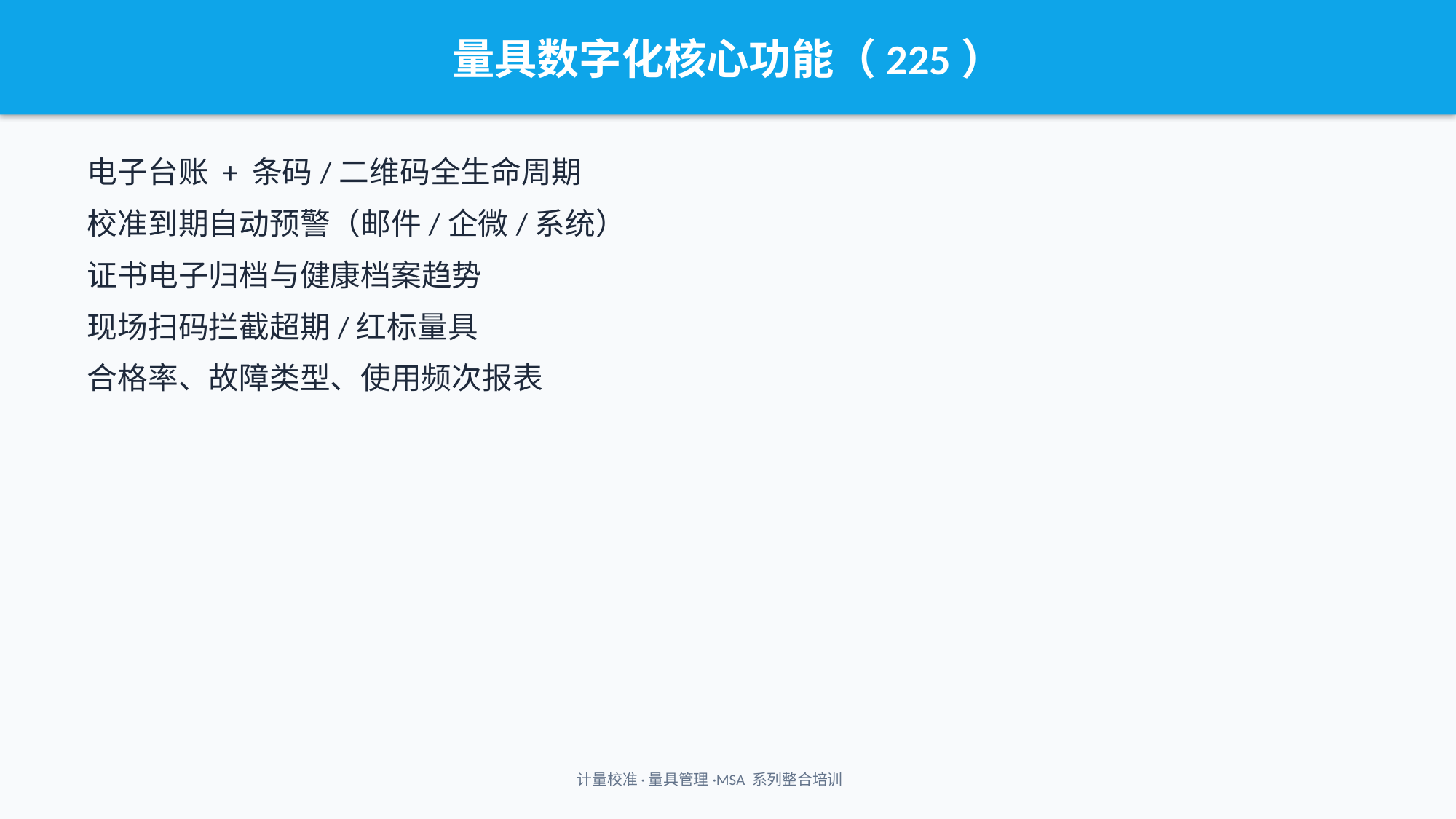

量具数字化核心功能（225）
电子台账 + 条码/二维码全生命周期
校准到期自动预警（邮件/企微/系统）
证书电子归档与健康档案趋势
现场扫码拦截超期/红标量具
合格率、故障类型、使用频次报表
计量校准·量具管理·MSA 系列整合培训